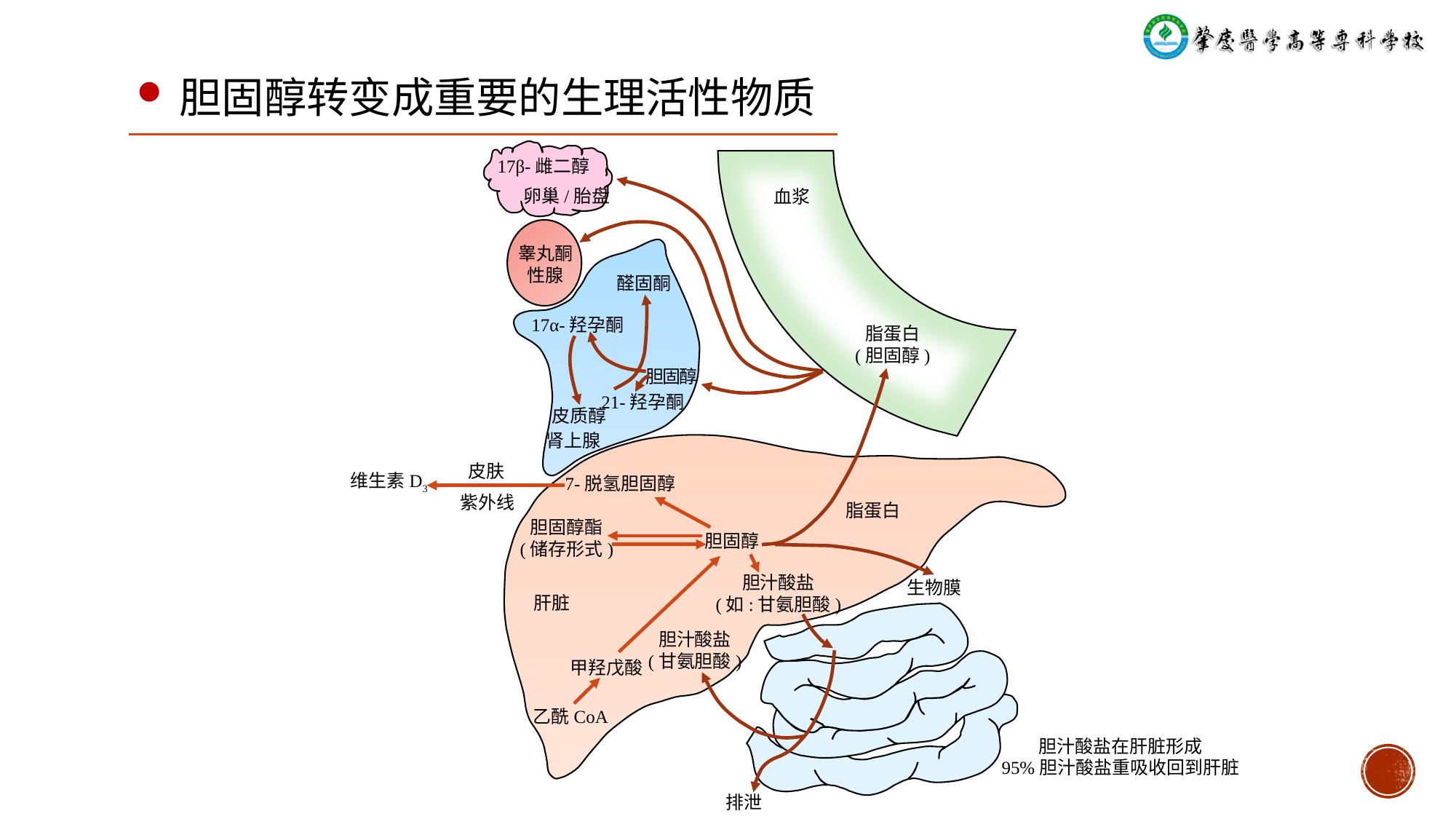

胆固醇转变成重要的生理活性物质

17β-雌二醇
血浆
卵巢/胎盘

血浆

睾丸酮
性腺

醛固酮

17α-羟孕酮
脂蛋白
(胆固醇)
脂蛋白
(胆固醇)

胆固醇

21-羟孕酮
皮质醇
肾上腺

皮肤
维生素D3
7-脱氢胆固醇
紫外线
脂蛋白
胆固醇酯
(储存形式)
胆固醇

胆汁酸盐
(如:甘氨胆酸)
生物膜
肝脏

胆汁酸盐
(甘氨胆酸)

甲羟戊酸

乙酰CoA
小肠
胆汁酸盐在肝脏形成
95%胆汁酸盐重吸收回到肝脏
排泄